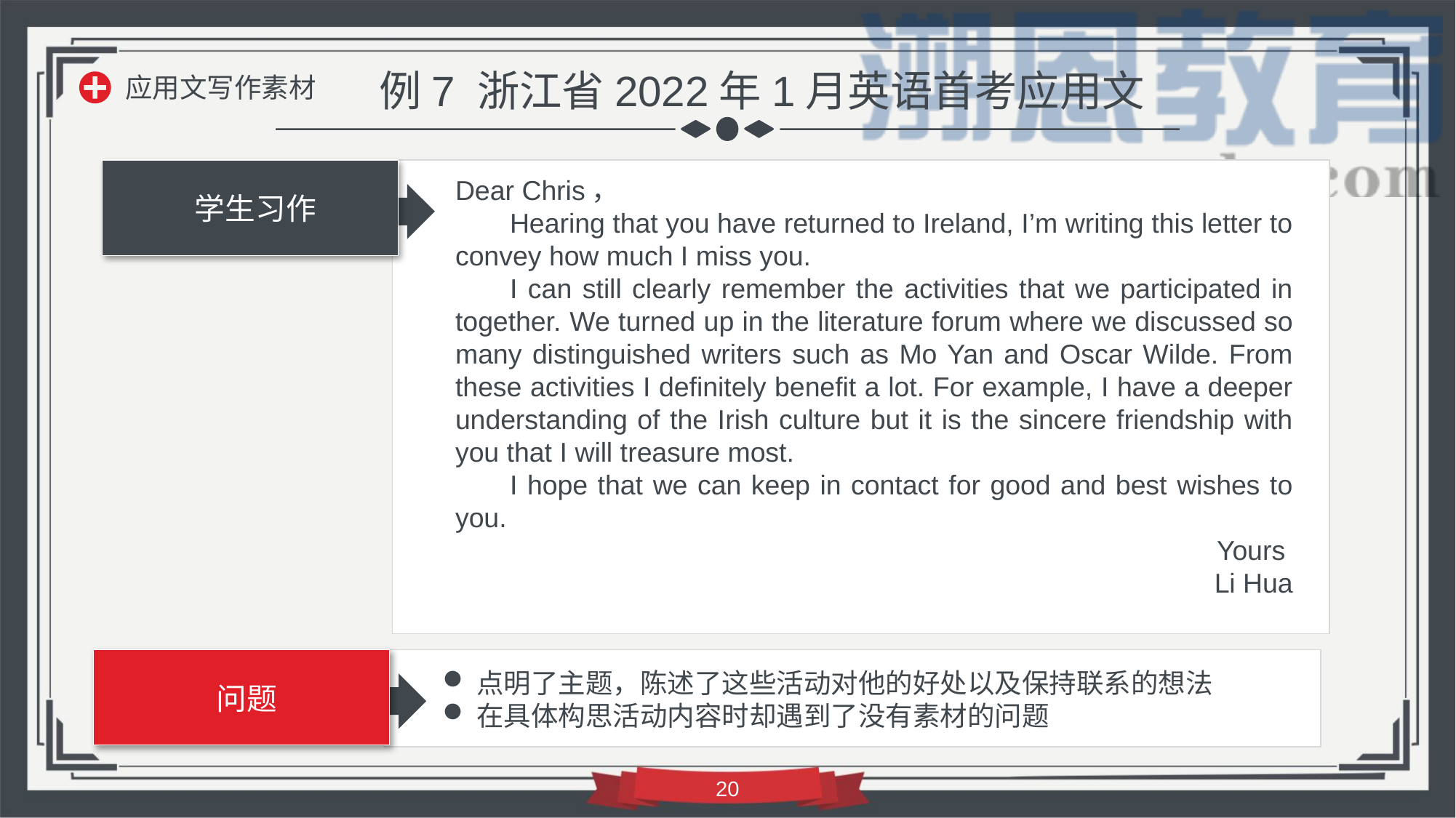

例7 浙江省2022年1月英语首考应用文
应用文写作素材

Dear Chris，
Hearing that you have returned to Ireland, I’m writing this letter to convey how much I miss you.
I can still clearly remember the activities that we participated in together. We turned up in the literature forum where we discussed so many distinguished writers such as Mo Yan and Oscar Wilde. From these activities I definitely benefit a lot. For example, I have a deeper understanding of the Irish culture but it is the sincere friendship with you that I will treasure most.
I hope that we can keep in contact for good and best wishes to you.
                                                               Yours
                                                               Li Hua
学生习作

点明了主题，陈述了这些活动对他的好处以及保持联系的想法
在具体构思活动内容时却遇到了没有素材的问题

问题